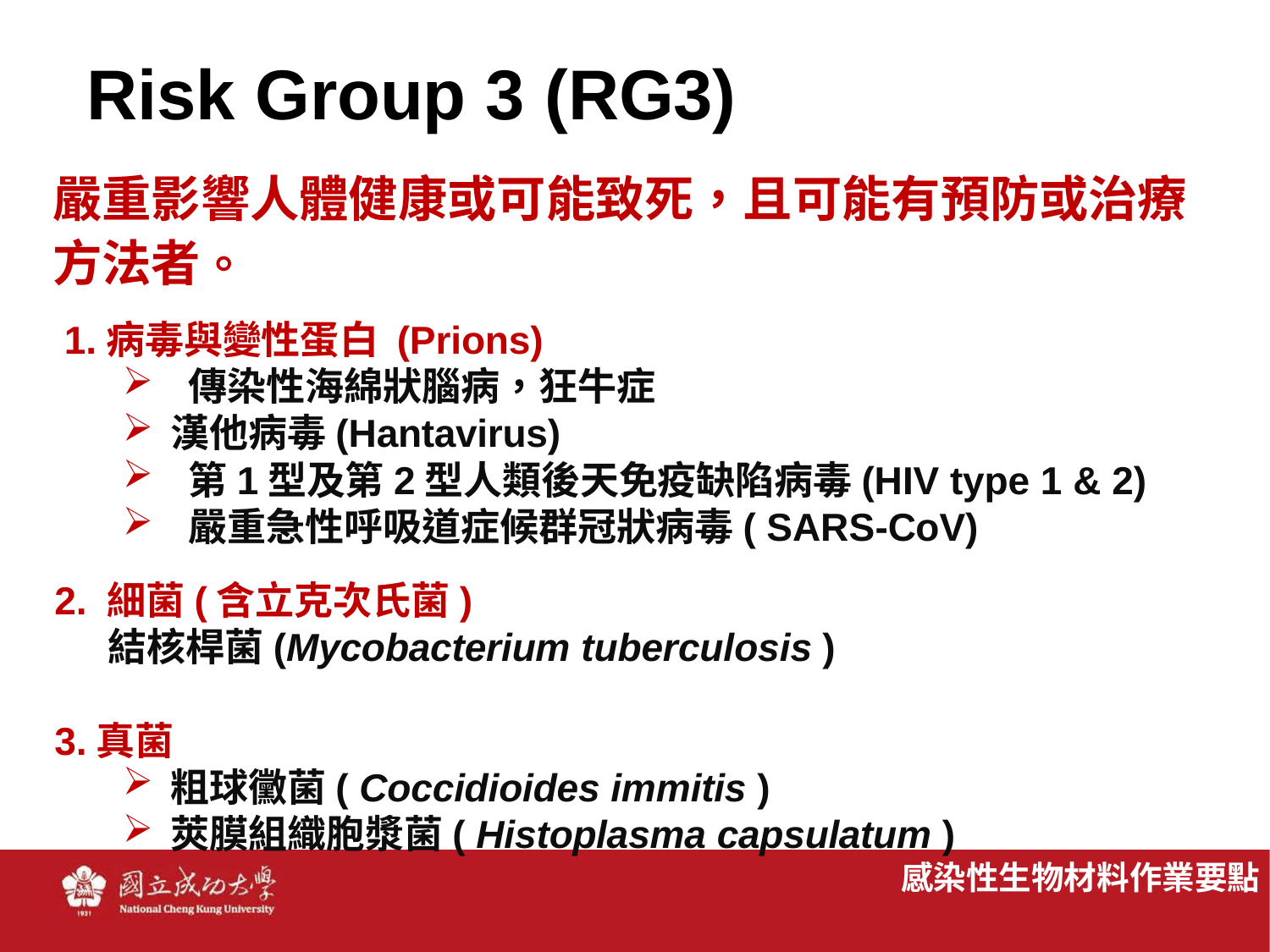

Risk Group 3 (RG3)
嚴重影響人體健康或可能致死，且可能有預防或治療方法者。
1.病毒與變性蛋白 (Prions)
 傳染性海綿狀腦病，狂牛症
漢他病毒(Hantavirus)
 第1型及第2型人類後天免疫缺陷病毒(HIV type 1 & 2)
 嚴重急性呼吸道症候群冠狀病毒( SARS-CoV)
2. 細菌(含立克次氏菌)
     結核桿菌(Mycobacterium tuberculosis )
3.真菌
粗球黴菌( Coccidioides immitis )
莢膜組織胞漿菌( Histoplasma capsulatum )
感染性生物材料作業要點